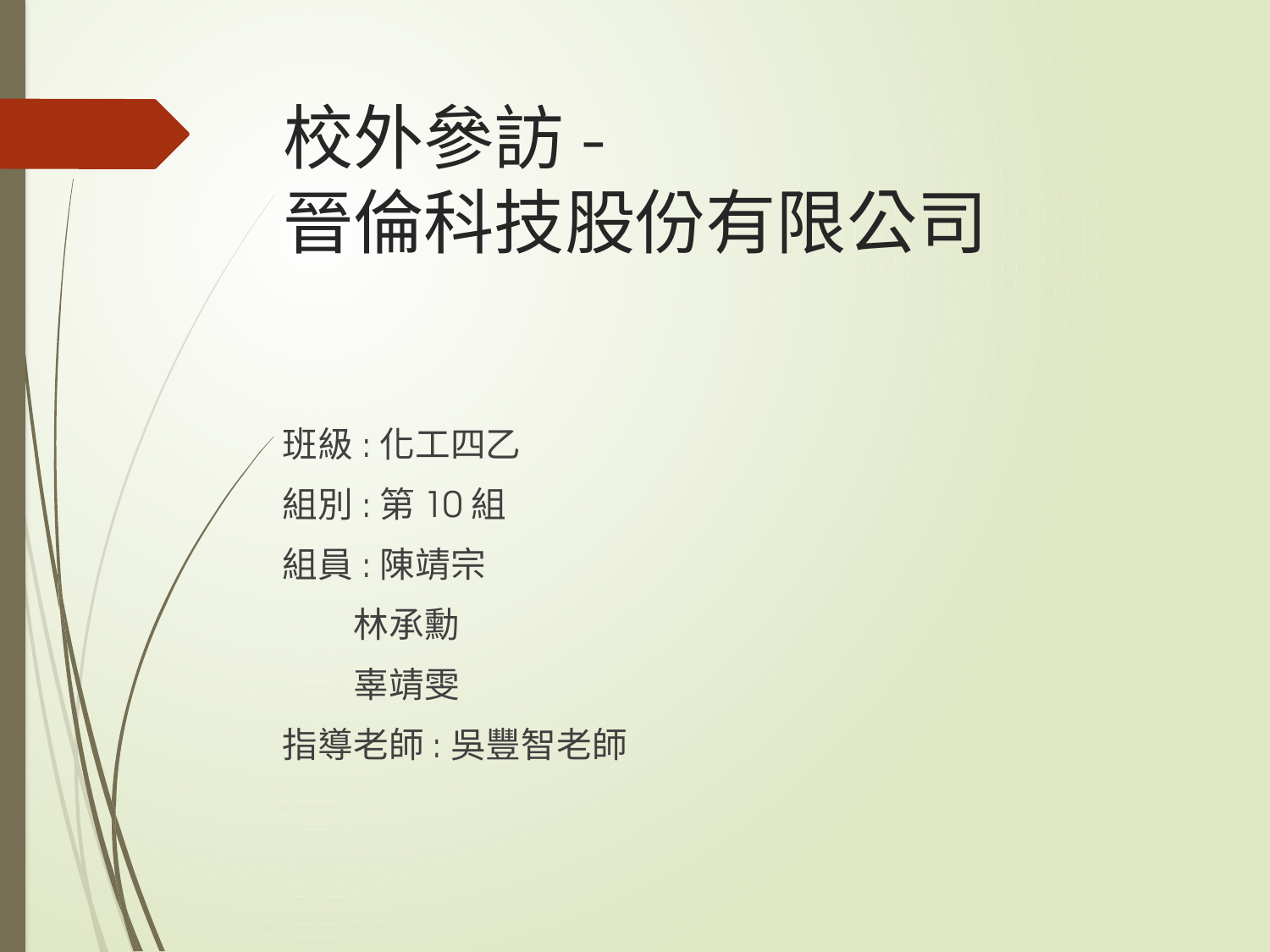

# 校外參訪- 晉倫科技股份有限公司
班級:化工四乙
組別:第10組
組員:陳靖宗
        林承勳
        辜靖雯
指導老師:吳豐智老師